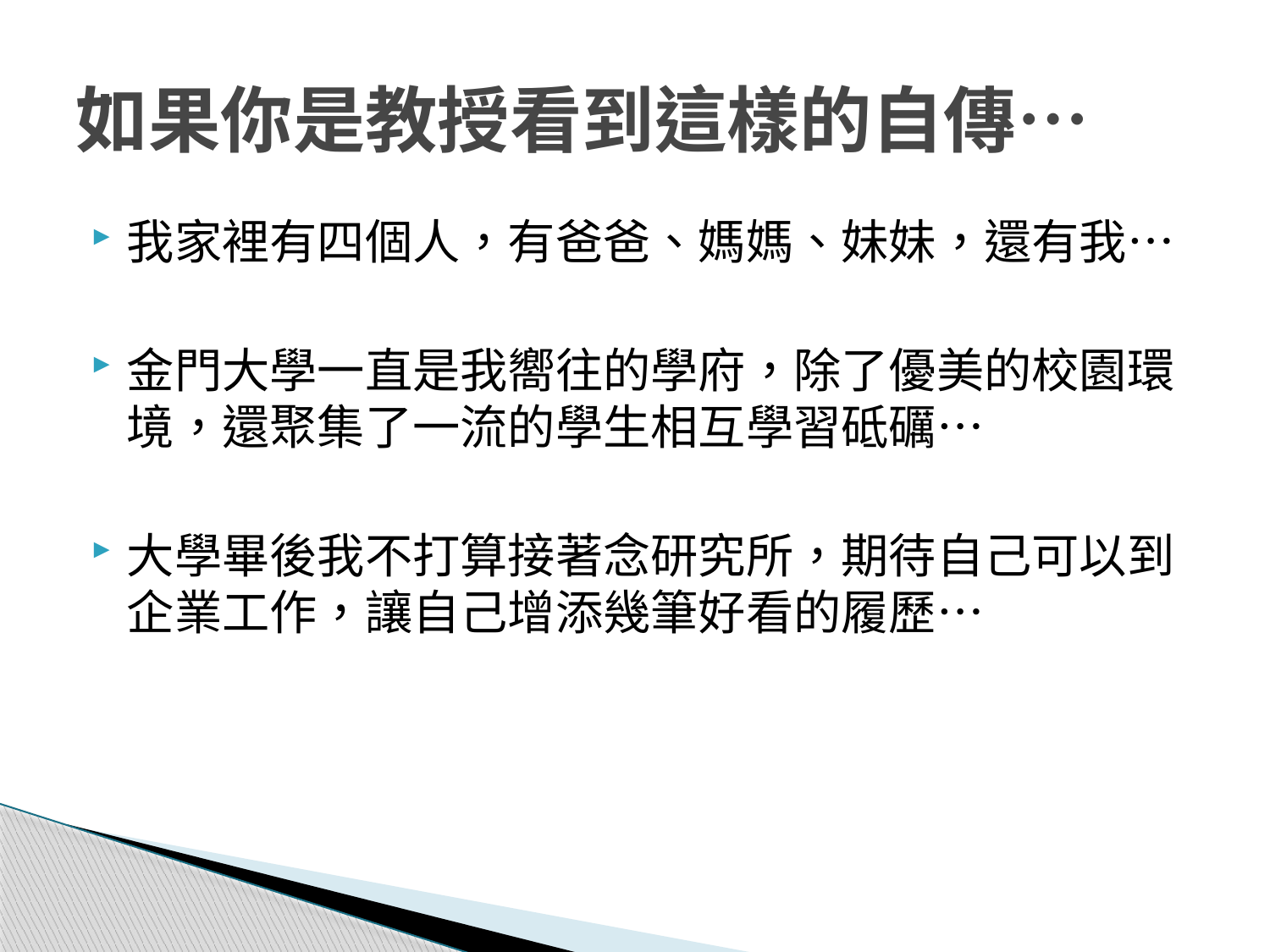

# 如果你是教授看到這樣的自傳…
我家裡有四個人，有爸爸、媽媽、妹妹，還有我…

金門大學一直是我嚮往的學府，除了優美的校園環境，還聚集了一流的學生相互學習砥礪…

大學畢後我不打算接著念研究所，期待自己可以到企業工作，讓自己增添幾筆好看的履歷…